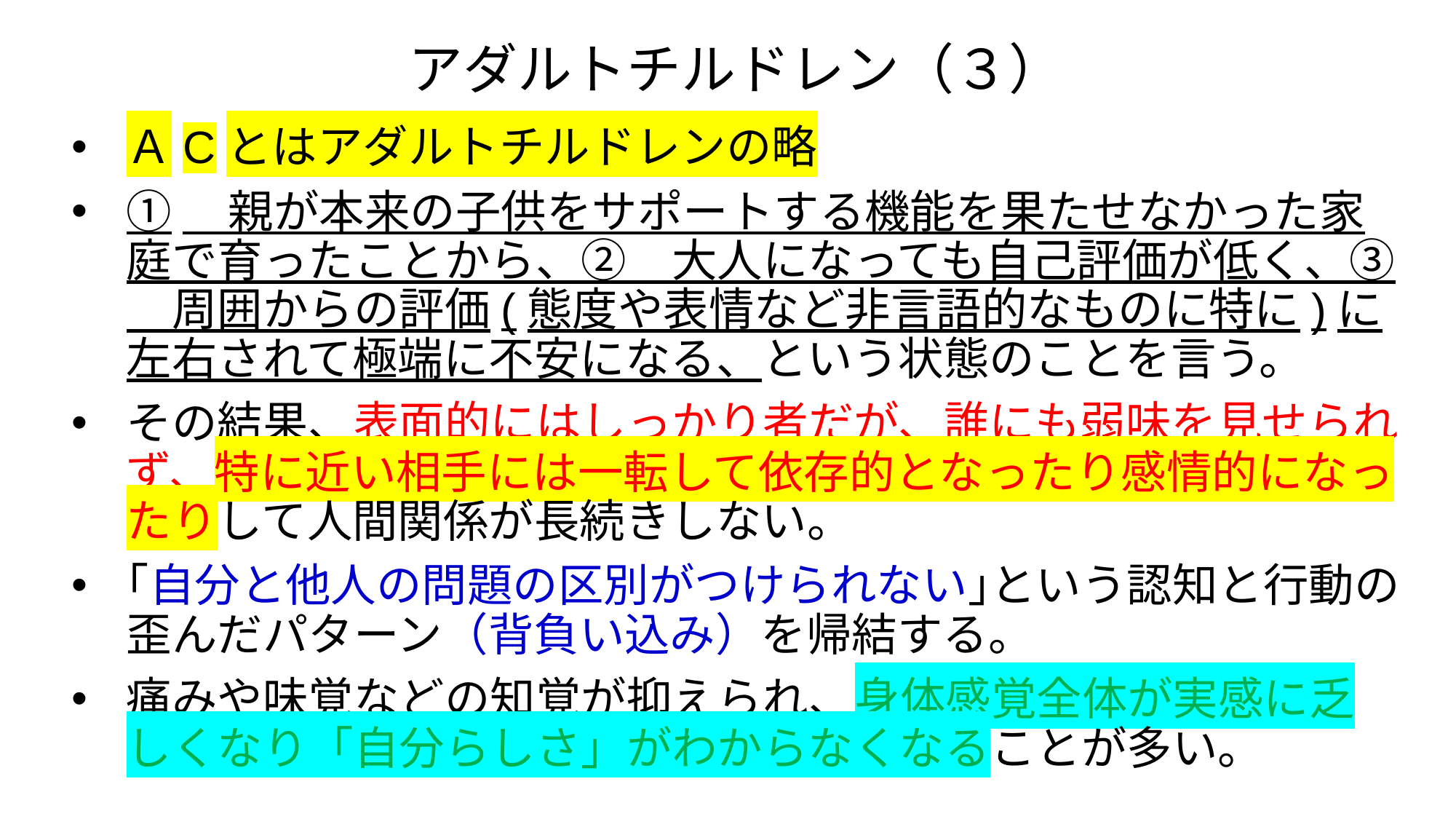

# アダルトチルドレン（３）
ＡCとはアダルトチルドレンの略
①　親が本来の子供をサポートする機能を果たせなかった家庭で育ったことから、②　大人になっても自己評価が低く、③　周囲からの評価(態度や表情など非言語的なものに特に)に左右されて極端に不安になる、という状態のことを言う。
その結果、表面的にはしっかり者だが、誰にも弱味を見せられず、特に近い相手には一転して依存的となったり感情的になったりして人間関係が長続きしない。
｢自分と他人の問題の区別がつけられない｣という認知と行動の歪んだパターン（背負い込み）を帰結する。
痛みや味覚などの知覚が抑えられ、身体感覚全体が実感に乏しくなり「自分らしさ」がわからなくなることが多い。